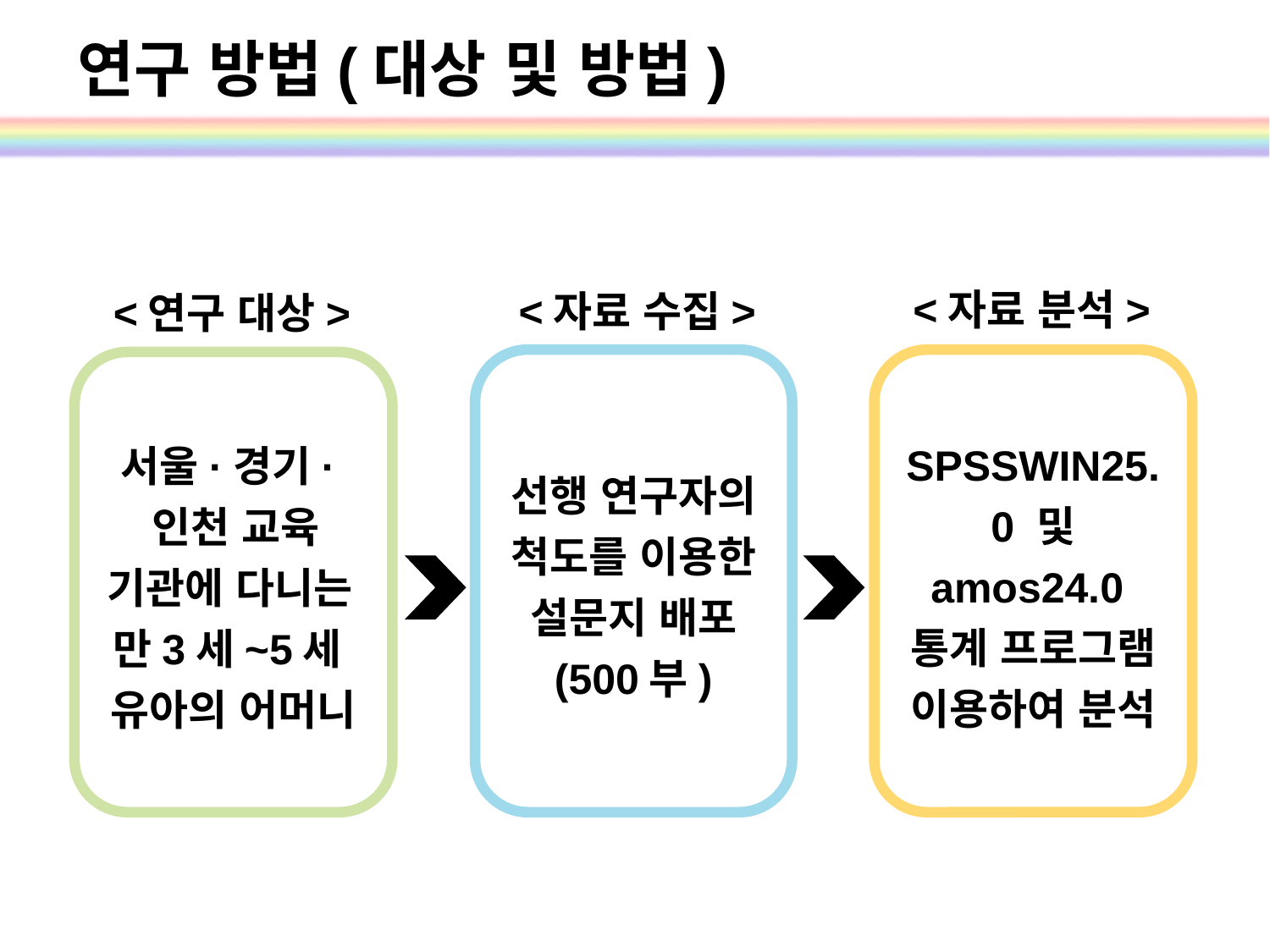

연구 방법(대상 및 방법)
<자료 분석>
<자료 수집>
<연구 대상>
선행 연구자의 척도를 이용한 설문지 배포 (500부)
SPSSWIN25.0 및 amos24.0
통계 프로그램 이용하여 분석
서울·경기·인천 교육 기관에 다니는
만3세~5세
유아의 어머니